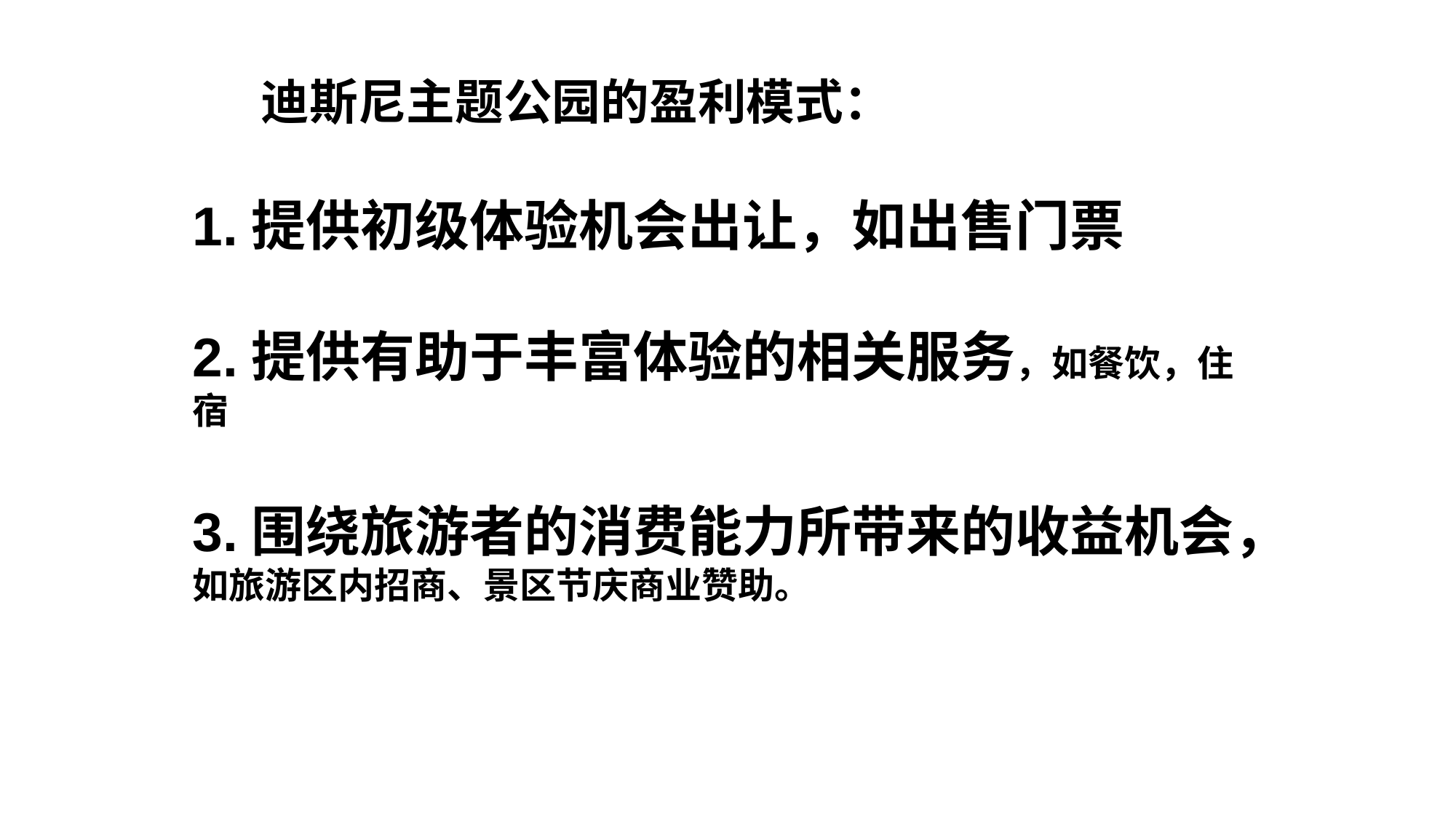

迪斯尼主题公园的盈利模式：
1.提供初级体验机会出让，如出售门票

2.提供有助于丰富体验的相关服务，如餐饮，住宿

3.围绕旅游者的消费能力所带来的收益机会，如旅游区内招商、景区节庆商业赞助。